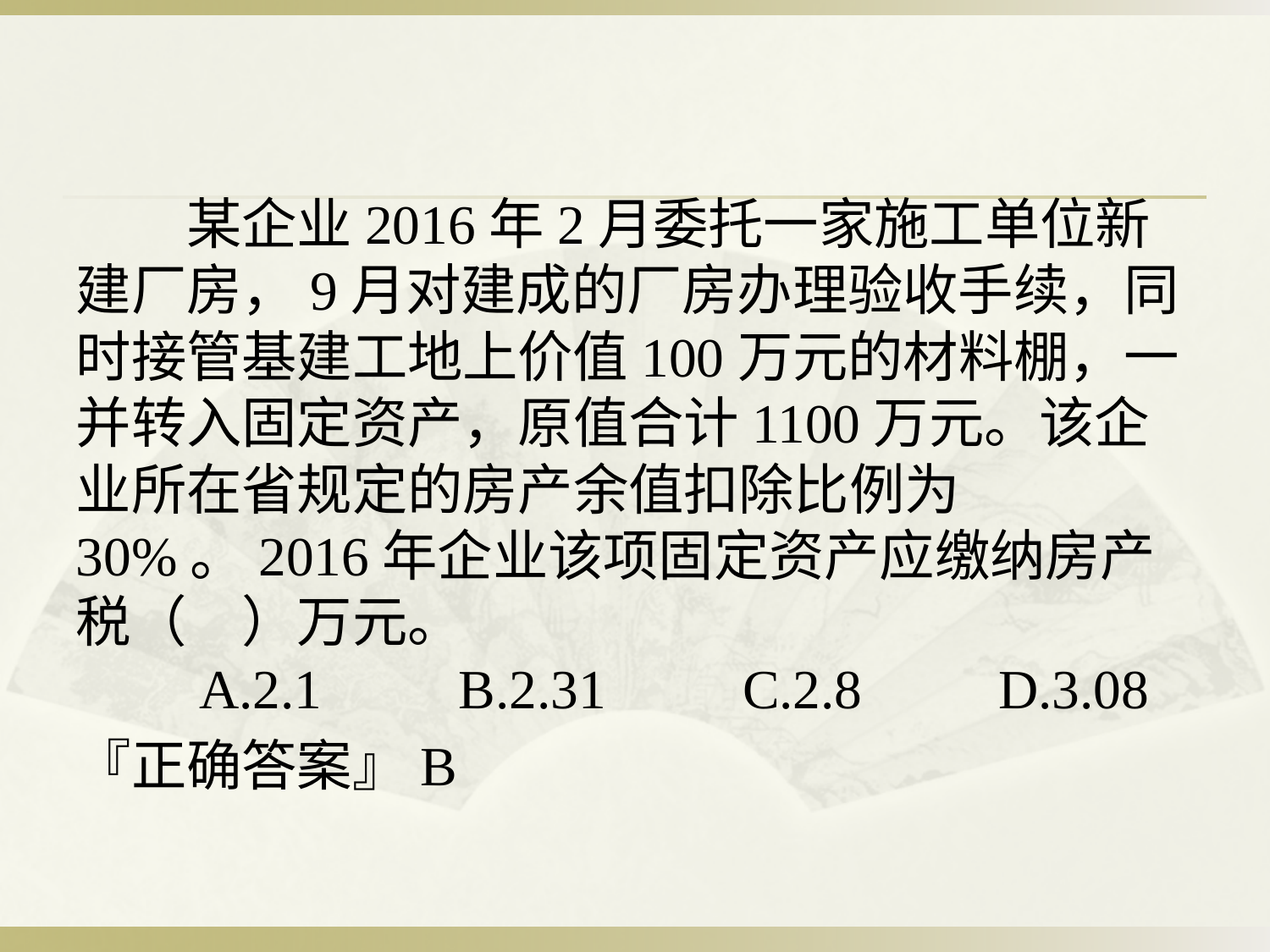

某企业2016年2月委托一家施工单位新建厂房，9月对建成的厂房办理验收手续，同时接管基建工地上价值100万元的材料棚，一并转入固定资产，原值合计1100万元。该企业所在省规定的房产余值扣除比例为30%。2016年企业该项固定资产应缴纳房产税（　）万元。
　　A.2.1　　B.2.31　　C.2.8　　D.3.08
『正确答案』B